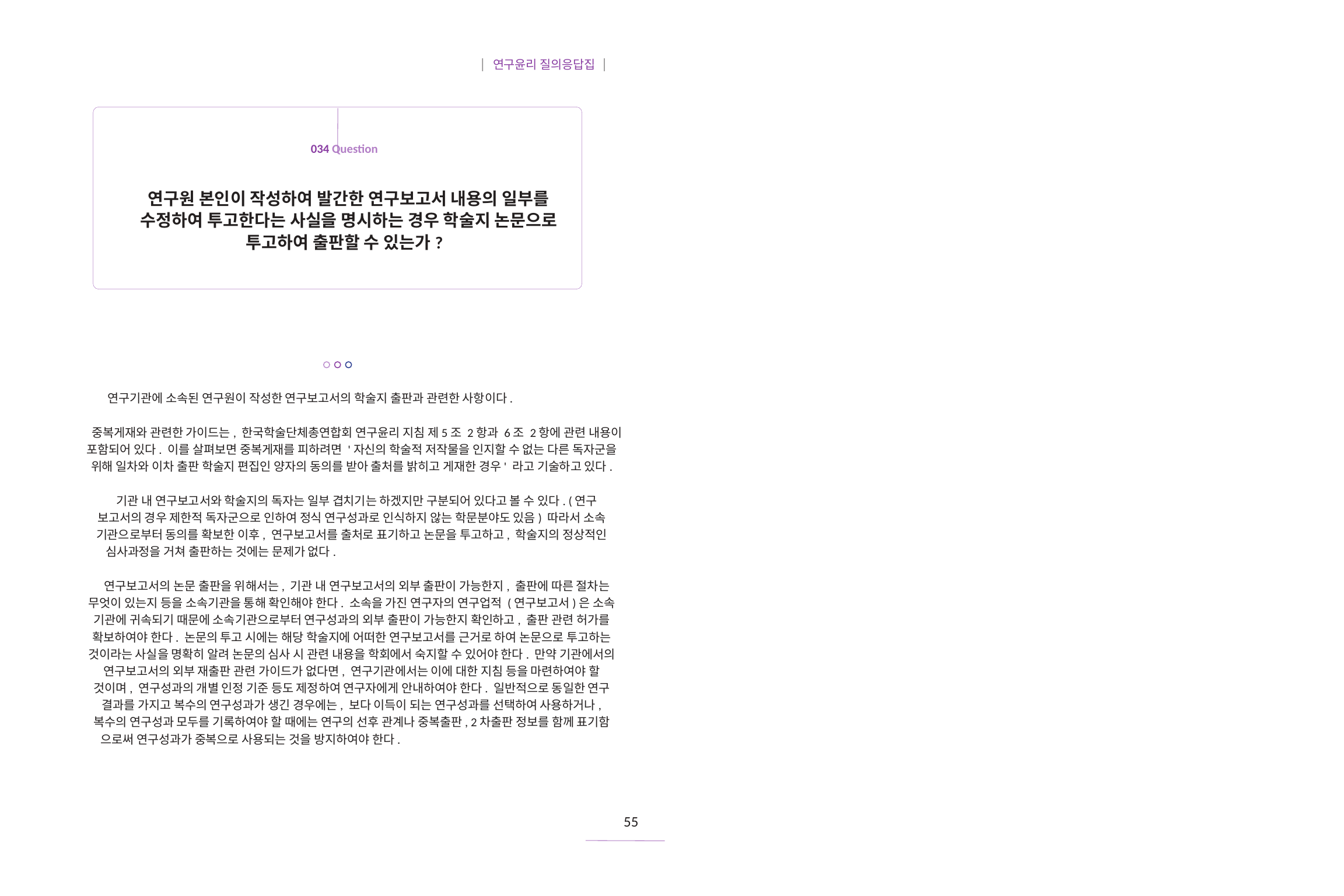

| 연구윤리 질의응답집 |

034 Question

연구원 본인이 작성하여 발간한 연구보고서 내용의 일부를
수정하여 투고한다는 사실을 명시하는 경우 학술지 논문으로
투고하여 출판할 수 있는가?

연구기관에 소속된 연구원이 작성한 연구보고서의 학술지 출판과 관련한 사항이다.
중복게재와 관련한 가이드는, 한국학술단체총연합회 연구윤리 지침 제5조 2항과 6조 2항에 관련 내용이
포함되어 있다. 이를 살펴보면 중복게재를 피하려면 '자신의 학술적 저작물을 인지할 수 없는 다른 독자군을
위해 일차와 이차 출판 학술지 편집인 양자의 동의를 받아 출처를 밝히고 게재한 경우' 라고 기술하고 있다.
기관 내 연구보고서와 학술지의 독자는 일부 겹치기는 하겠지만 구분되어 있다고 볼 수 있다. (연구
보고서의 경우 제한적 독자군으로 인하여 정식 연구성과로 인식하지 않는 학문분야도 있음) 따라서 소속
기관으로부터 동의를 확보한 이후, 연구보고서를 출처로 표기하고 논문을 투고하고, 학술지의 정상적인
심사과정을 거쳐 출판하는 것에는 문제가 없다.
연구보고서의 논문 출판을 위해서는, 기관 내 연구보고서의 외부 출판이 가능한지, 출판에 따른 절차는
무엇이 있는지 등을 소속기관을 통해 확인해야 한다. 소속을 가진 연구자의 연구업적 (연구보고서)은 소속
기관에 귀속되기 때문에 소속기관으로부터 연구성과의 외부 출판이 가능한지 확인하고, 출판 관련 허가를
확보하여야 한다. 논문의 투고 시에는 해당 학술지에 어떠한 연구보고서를 근거로 하여 논문으로 투고하는
것이라는 사실을 명확히 알려 논문의 심사 시 관련 내용을 학회에서 숙지할 수 있어야 한다. 만약 기관에서의
연구보고서의 외부 재출판 관련 가이드가 없다면, 연구기관에서는 이에 대한 지침 등을 마련하여야 할
것이며, 연구성과의 개별 인정 기준 등도 제정하여 연구자에게 안내하여야 한다. 일반적으로 동일한 연구
결과를 가지고 복수의 연구성과가 생긴 경우에는, 보다 이득이 되는 연구성과를 선택하여 사용하거나,
복수의 연구성과 모두를 기록하여야 할 때에는 연구의 선후 관계나 중복출판, 2차출판 정보를 함께 표기함
으로써 연구성과가 중복으로 사용되는 것을 방지하여야 한다.
55